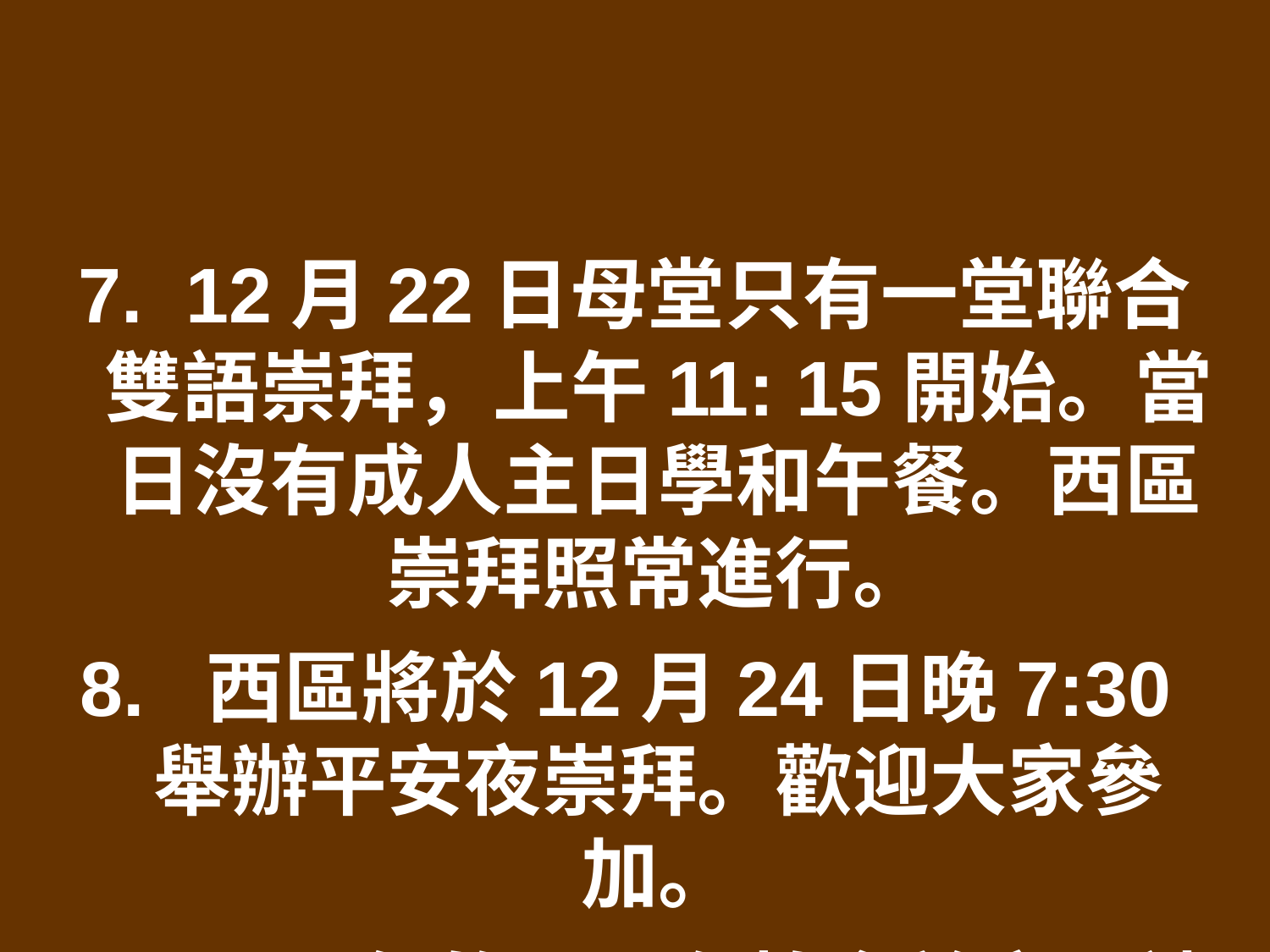

7.  12月22日母堂只有一堂聯合雙語崇拜，上午11: 15開始。當日沒有成人主日學和午餐。西區崇拜照常進行。
8.  西區將於12月24日晚7:30舉辦平安夜崇拜。歡迎大家參加。
9.  2025年的月曆在教會前廳，請每家拿一份。